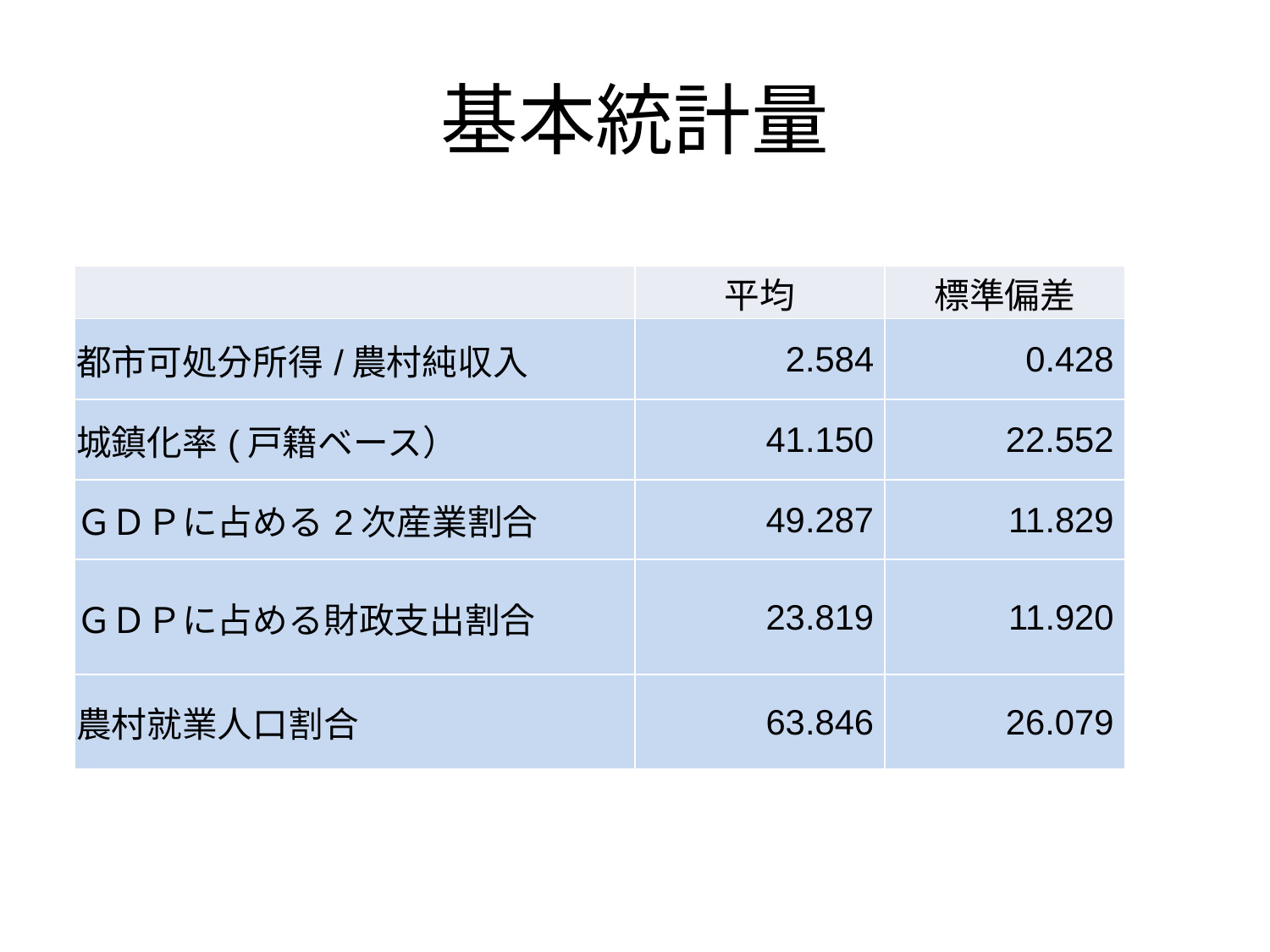

# 基本統計量
|  | 平均 | 標準偏差 |
| --- | --- | --- |
| 都市可処分所得/農村純収入 | 2.584 | 0.428 |
| 城鎮化率(戸籍ベース） | 41.150 | 22.552 |
| ＧＤＰに占める2次産業割合 | 49.287 | 11.829 |
| ＧＤＰに占める財政支出割合 | 23.819 | 11.920 |
| 農村就業人口割合 | 63.846 | 26.079 |